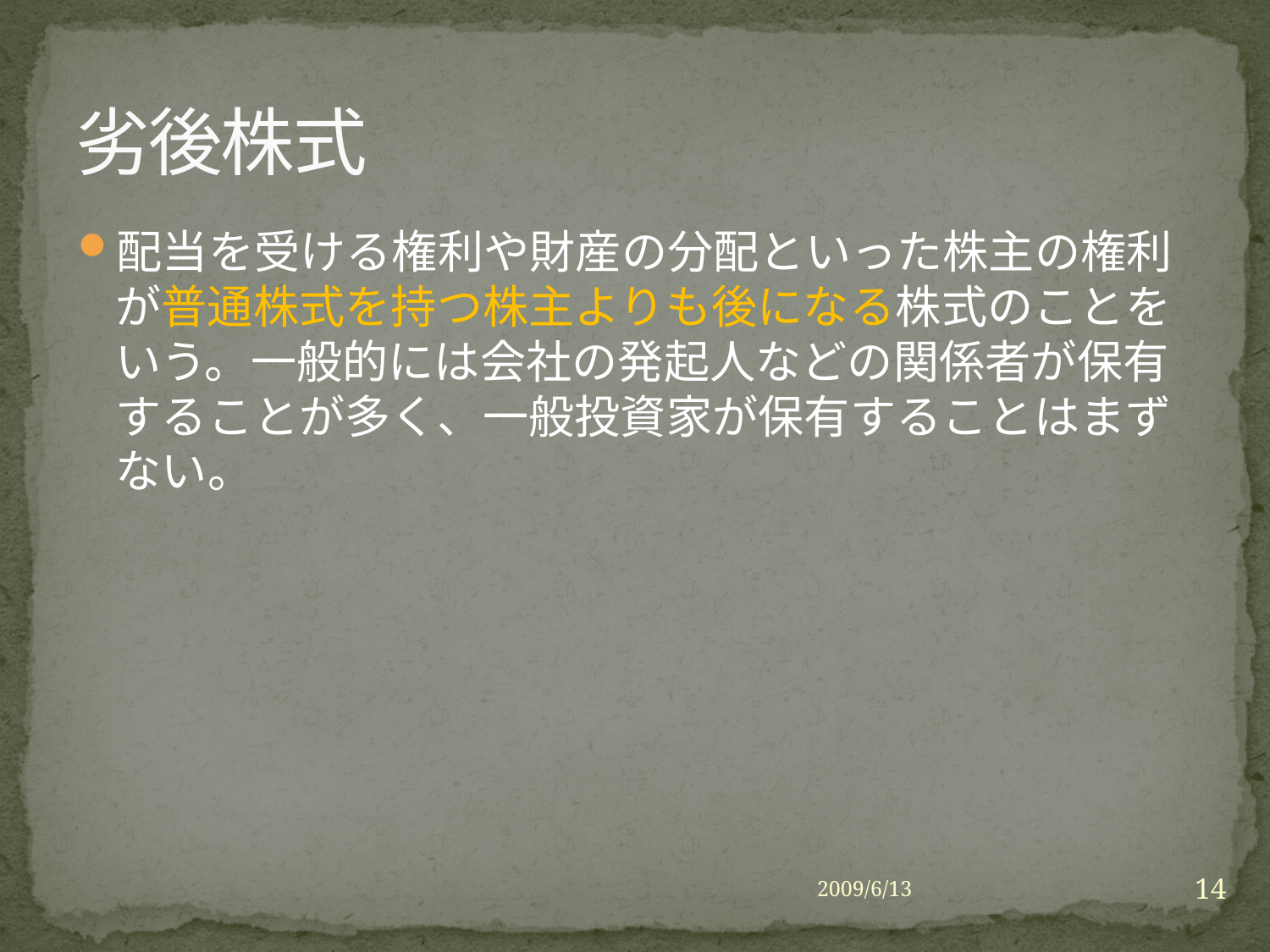

# 劣後株式
配当を受ける権利や財産の分配といった株主の権利が普通株式を持つ株主よりも後になる株式のことをいう。一般的には会社の発起人などの関係者が保有することが多く、一般投資家が保有することはまずない。
14
2009/6/13